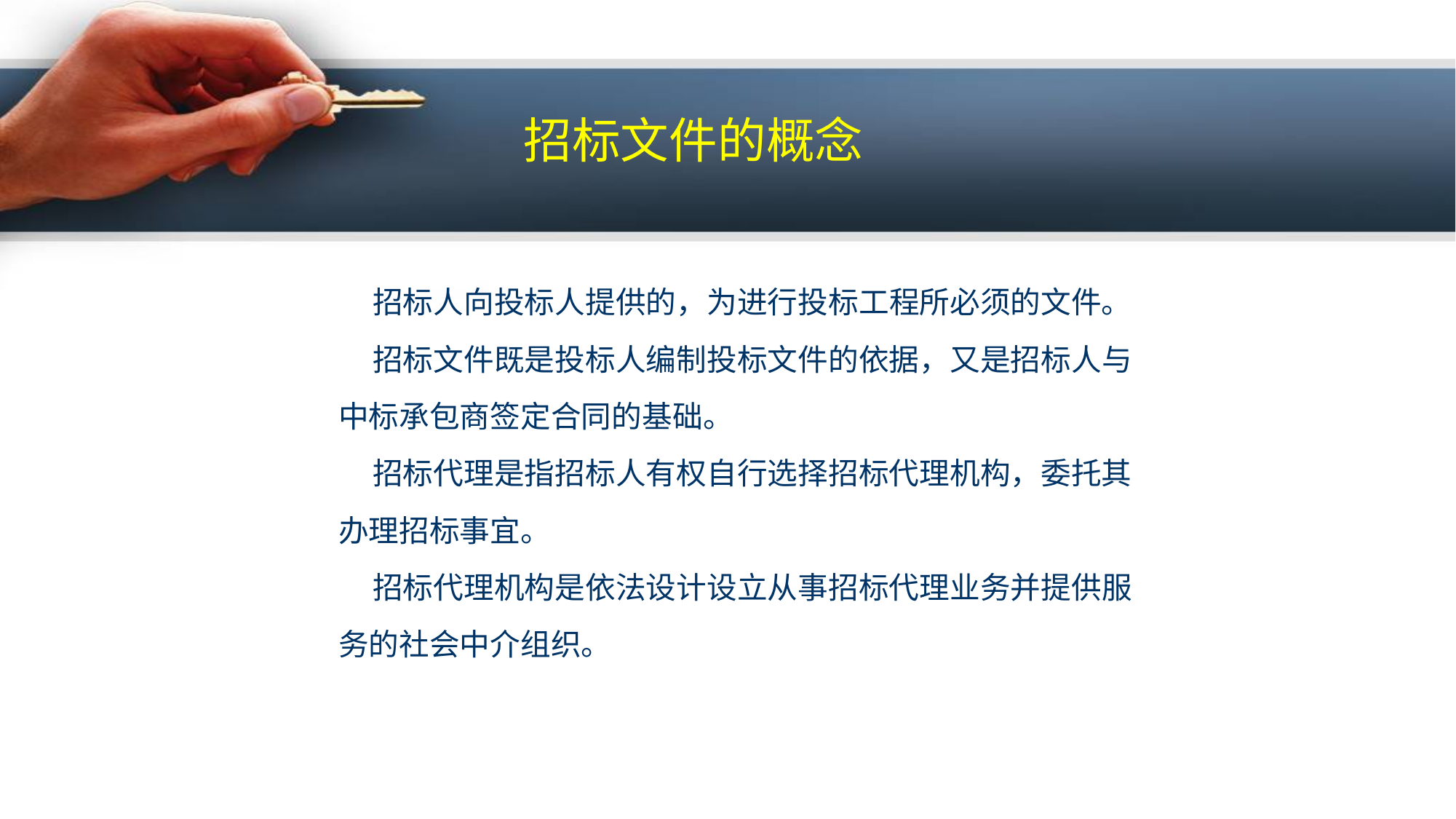

招标文件的概念
    招标人向投标人提供的，为进行投标工程所必须的文件。
    招标文件既是投标人编制投标文件的依据，又是招标人与
中标承包商签定合同的基础。
    招标代理是指招标人有权自行选择招标代理机构，委托其
办理招标事宜。
    招标代理机构是依法设计设立从事招标代理业务并提供服
务的社会中介组织。